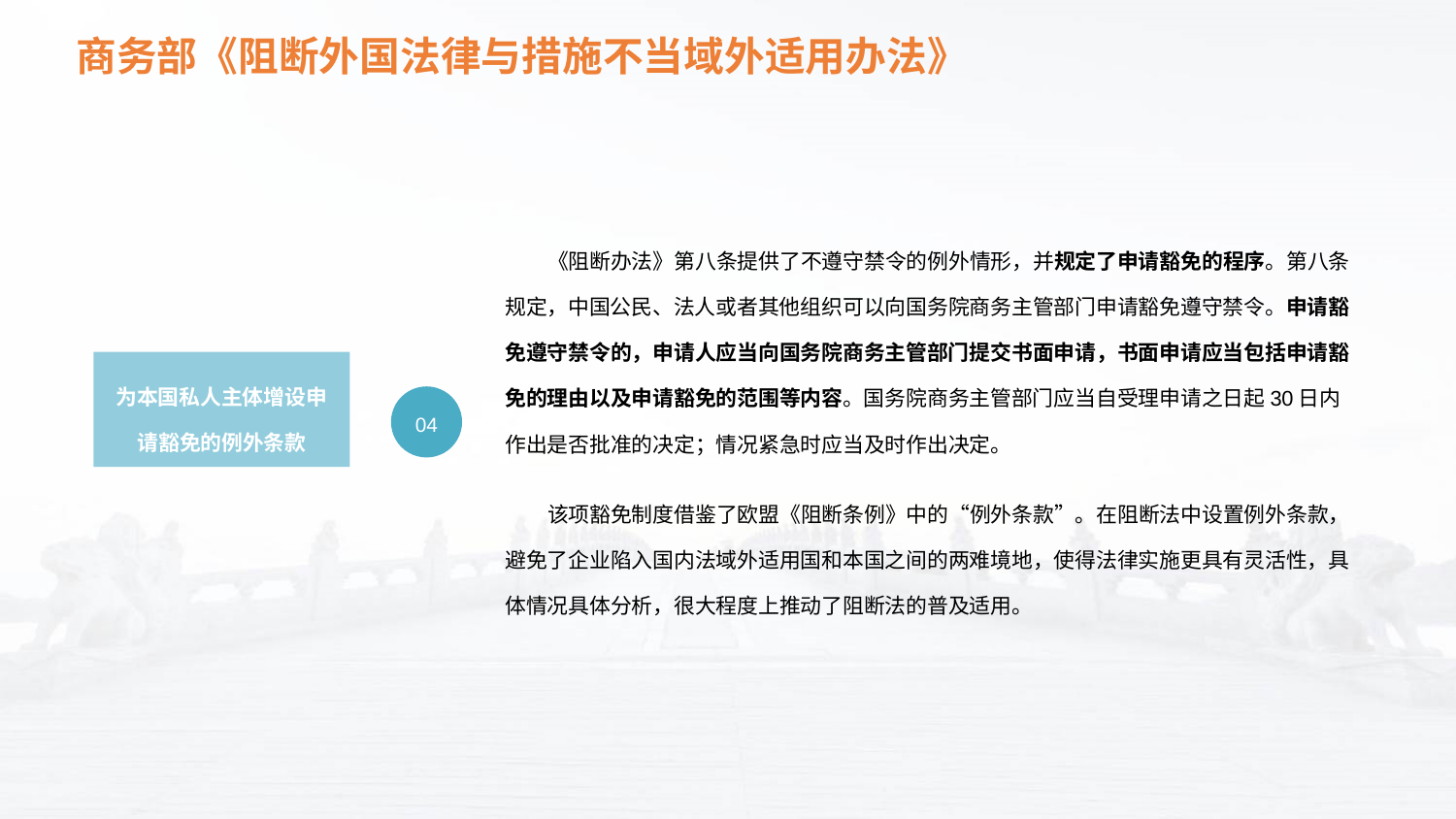

商务部《阻断外国法律与措施不当域外适用办法》
《阻断办法》第八条提供了不遵守禁令的例外情形，并规定了申请豁免的程序。第八条规定，中国公民、法人或者其他组织可以向国务院商务主管部门申请豁免遵守禁令。申请豁免遵守禁令的，申请人应当向国务院商务主管部门提交书面申请，书面申请应当包括申请豁免的理由以及申请豁免的范围等内容。国务院商务主管部门应当自受理申请之日起30日内作出是否批准的决定；情况紧急时应当及时作出决定。
该项豁免制度借鉴了欧盟《阻断条例》中的“例外条款”。在阻断法中设置例外条款，避免了企业陷入国内法域外适用国和本国之间的两难境地，使得法律实施更具有灵活性，具体情况具体分析，很大程度上推动了阻断法的普及适用。
为本国私人主体增设申请豁免的例外条款
04